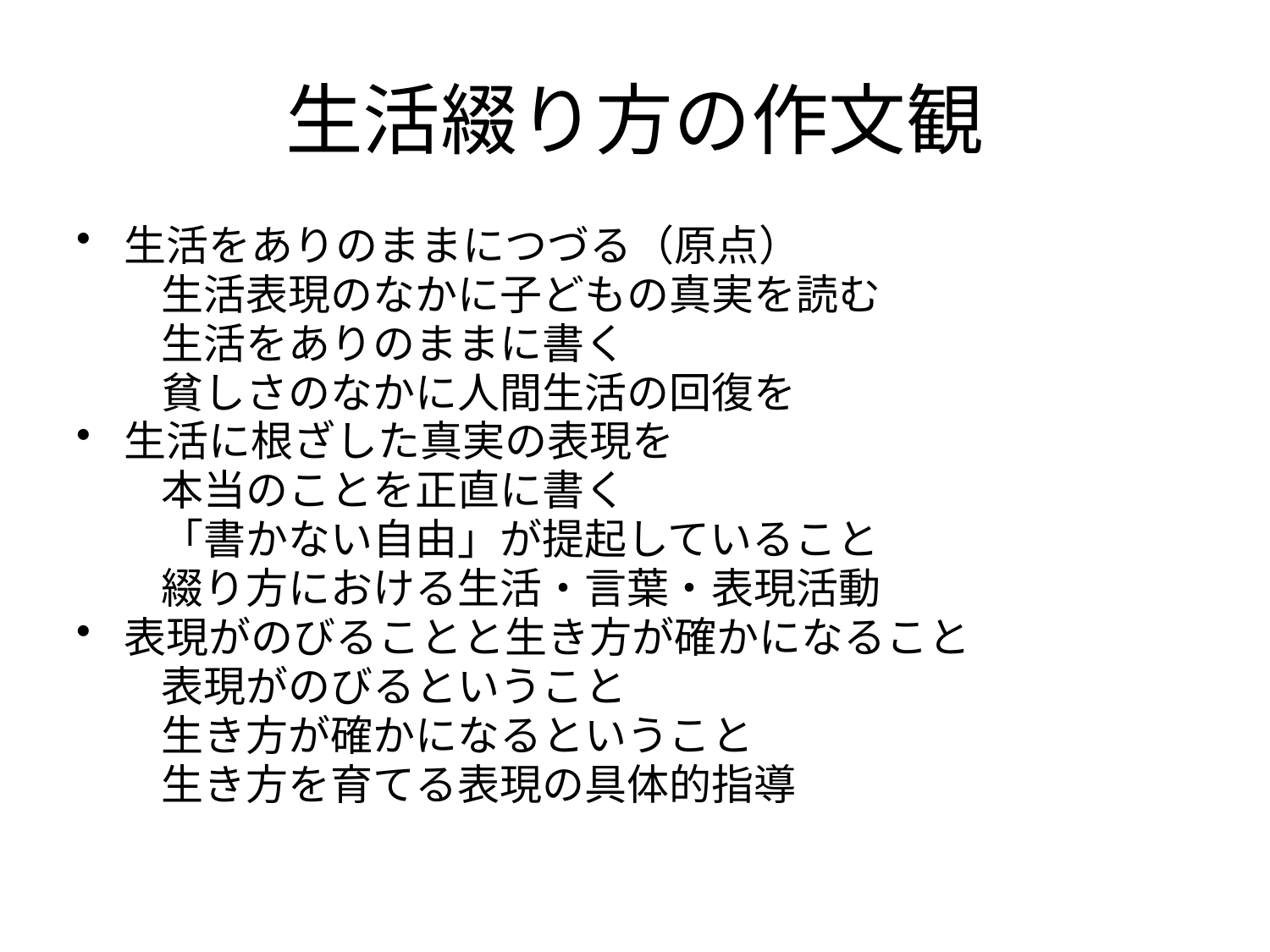

# 生活綴り方の作文観
生活をありのままにつづる（原点）
　　生活表現のなかに子どもの真実を読む
　　生活をありのままに書く
　　貧しさのなかに人間生活の回復を
生活に根ざした真実の表現を
　　本当のことを正直に書く
　　「書かない自由」が提起していること
　　綴り方における生活・言葉・表現活動
表現がのびることと生き方が確かになること
　　表現がのびるということ
　　生き方が確かになるということ
　　生き方を育てる表現の具体的指導